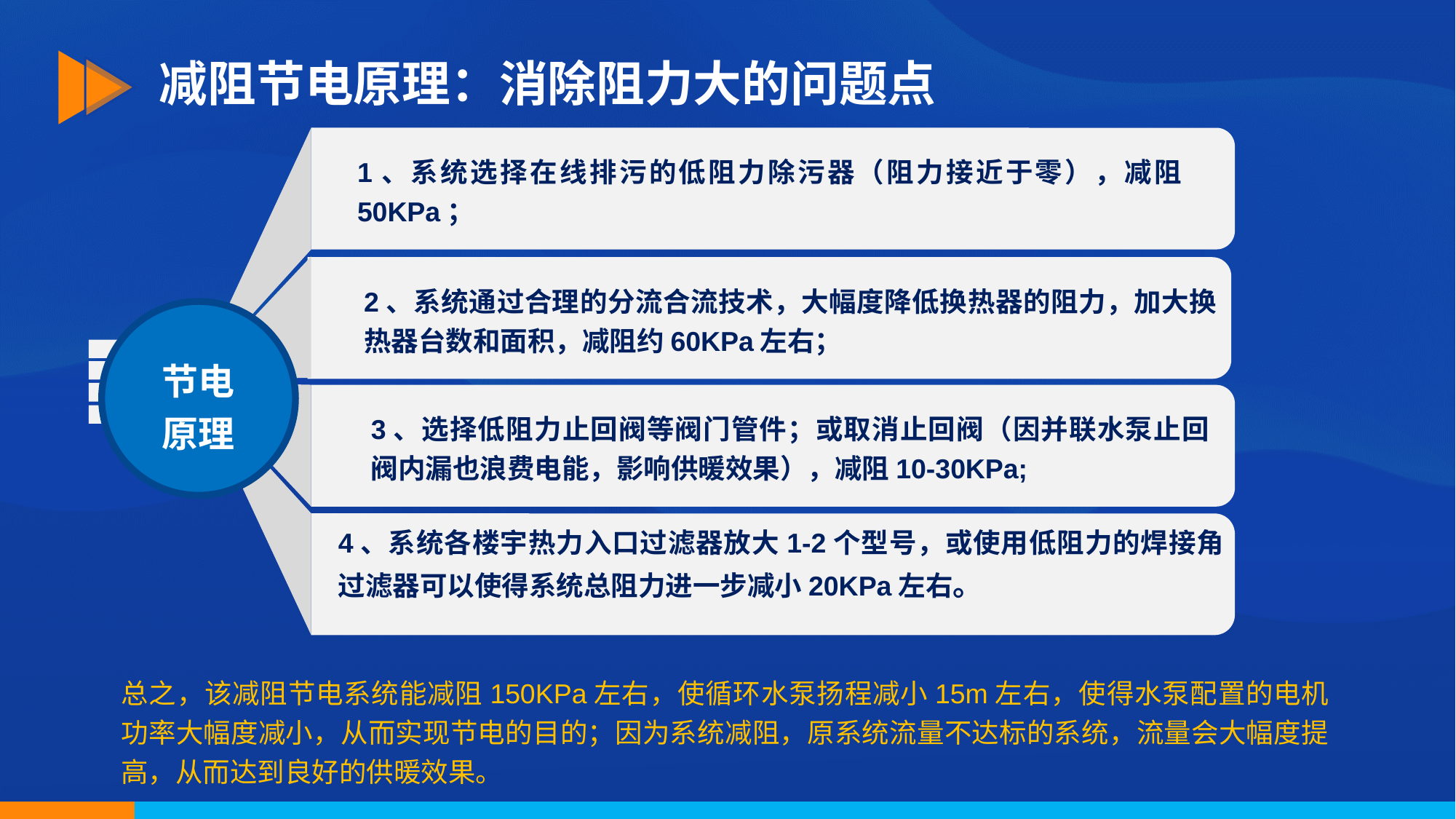

减阻节电原理：消除阻力大的问题点

1、系统选择在线排污的低阻力除污器（阻力接近于零），减阻50KPa；
2、系统通过合理的分流合流技术，大幅度降低换热器的阻力，加大换热器台数和面积，减阻约60KPa左右；

节电
原理
3、选择低阻力止回阀等阀门管件；或取消止回阀（因并联水泵止回阀内漏也浪费电能，影响供暖效果），减阻10-30KPa;
4、系统各楼宇热力入口过滤器放大1-2个型号，或使用低阻力的焊接角过滤器可以使得系统总阻力进一步减小20KPa左右。
总之，该减阻节电系统能减阻150KPa左右，使循环水泵扬程减小15m左右，使得水泵配置的电机功率大幅度减小，从而实现节电的目的；因为系统减阻，原系统流量不达标的系统，流量会大幅度提高，从而达到良好的供暖效果。